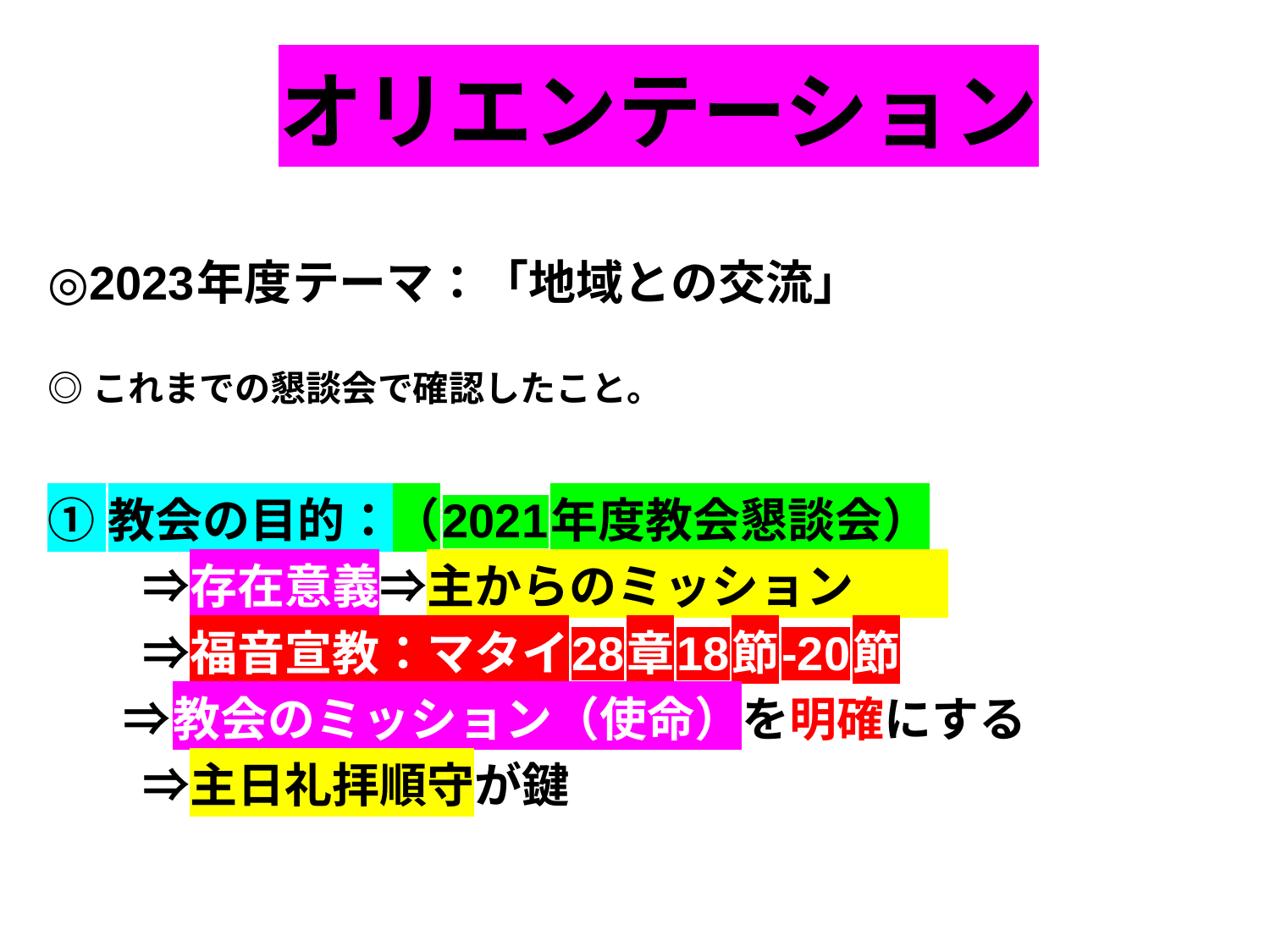

# オリエンテーション
◎2023年度テーマ：「地域との交流」

◎ これまでの懇談会で確認したこと。

① 教会の目的：（2021年度教会懇談会）
　　⇒存在意義⇒主からのミッション
　　⇒福音宣教：マタイ28章18節-20節
       ⇒教会のミッション（使命）を明確にする
　　⇒主日礼拝順守が鍵